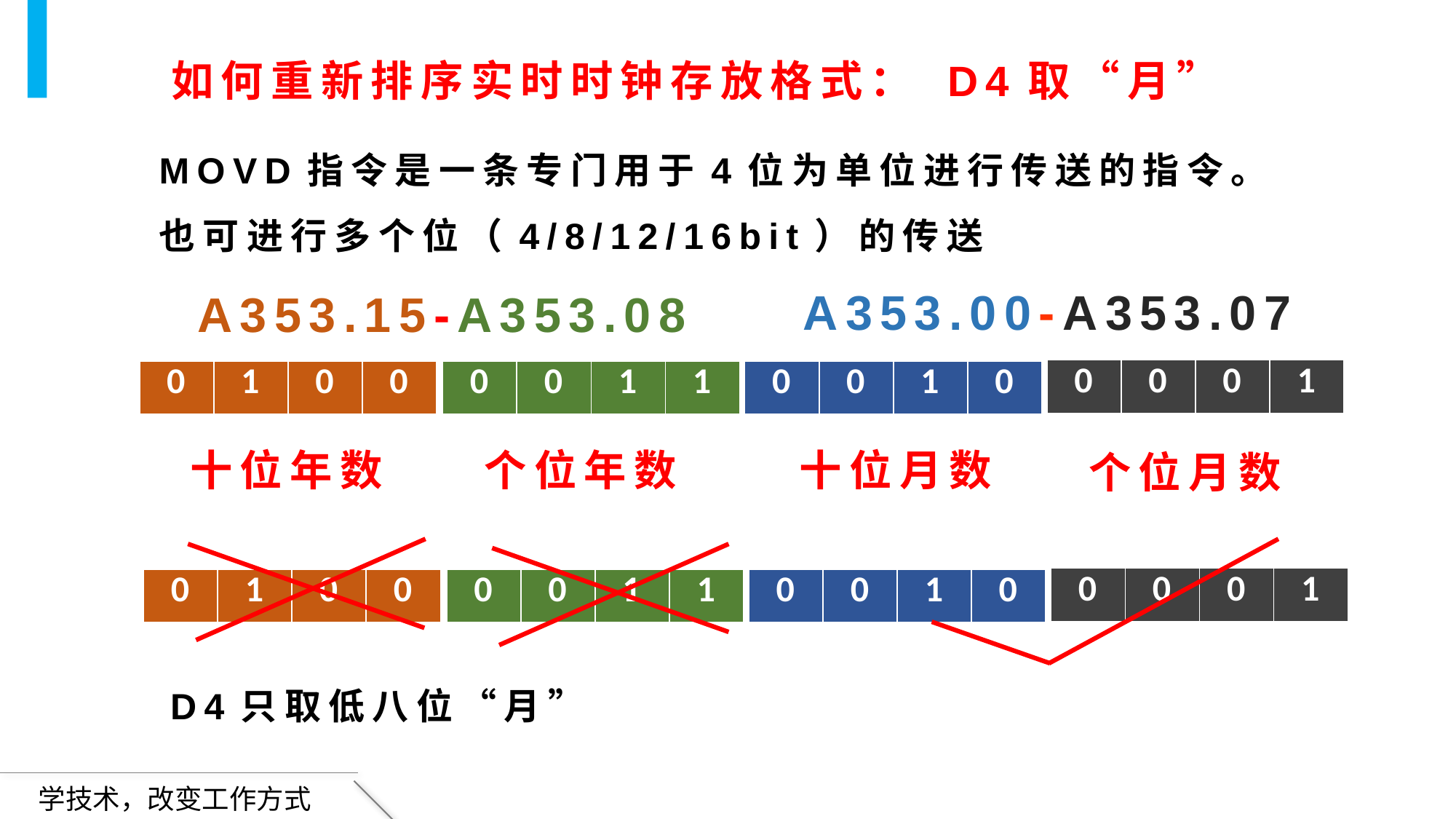

如何重新排序实时时钟存放格式： D4取“月”
MOVD指令是一条专门用于4位为单位进行传送的指令。
也可进行多个位（4/8/12/16bit）的传送
A353.00-A353.07
A353.15-A353.08
| 0 | 0 | 0 | 1 |
| --- | --- | --- | --- |
| 0 | 1 | 0 | 0 |
| --- | --- | --- | --- |
| 0 | 0 | 1 | 1 |
| --- | --- | --- | --- |
| 0 | 0 | 1 | 0 |
| --- | --- | --- | --- |
个位年数
十位年数
十位月数
个位月数
| 0 | 0 | 0 | 1 |
| --- | --- | --- | --- |
| 0 | 1 | 0 | 0 |
| --- | --- | --- | --- |
| 0 | 0 | 1 | 1 |
| --- | --- | --- | --- |
| 0 | 0 | 1 | 0 |
| --- | --- | --- | --- |
D4只取低八位“月”